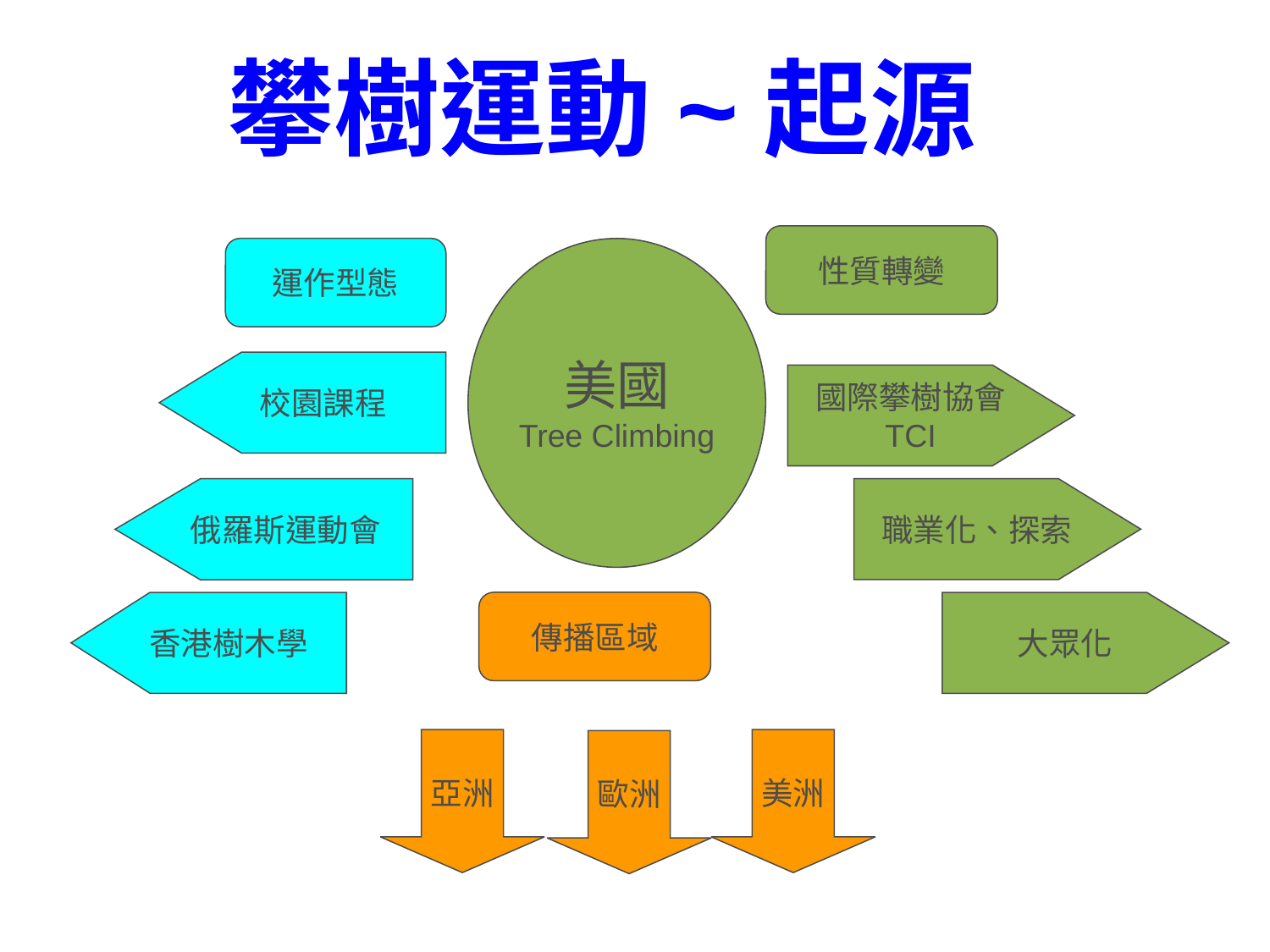

攀樹運動~起源
性質轉變
運作型態
美國
Tree Climbing
校園課程
國際攀樹協會
TCI
俄羅斯運動會
職業化、探索
香港樹木學
傳播區域
大眾化
亞洲
美洲
歐洲